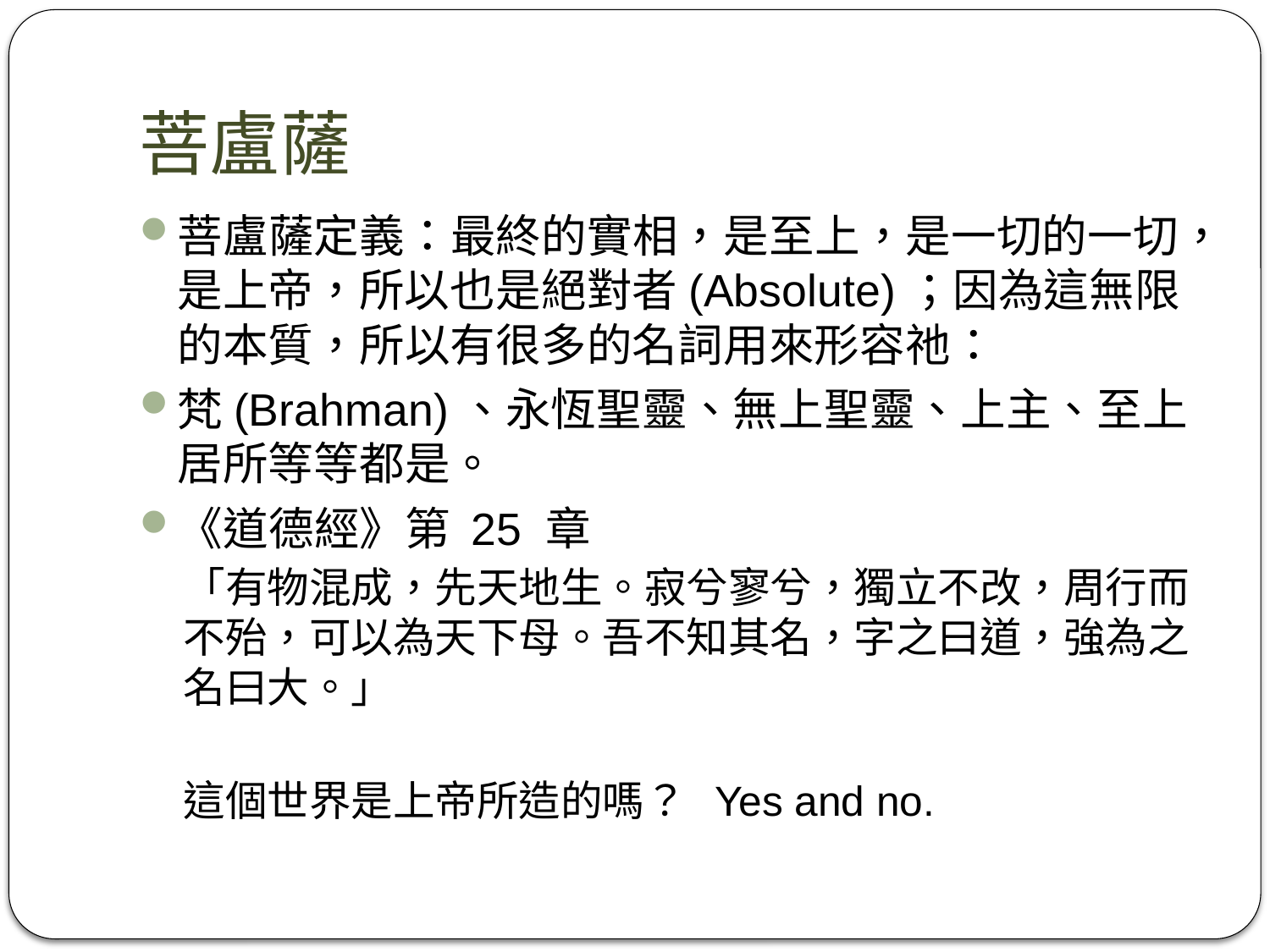

# 菩盧薩
菩盧薩定義：最終的實相，是至上，是一切的一切，是上帝，所以也是絕對者(Absolute)；因為這無限的本質，所以有很多的名詞用來形容祂：
梵(Brahman)、永恆聖靈、無上聖靈、上主、至上居所等等都是。
《道德經》第 25 章
「有物混成，先天地生。寂兮寥兮，獨立不改，周行而不殆，可以為天下母。吾不知其名，字之曰道，強為之名曰大。」

這個世界是上帝所造的嗎？  Yes and no.